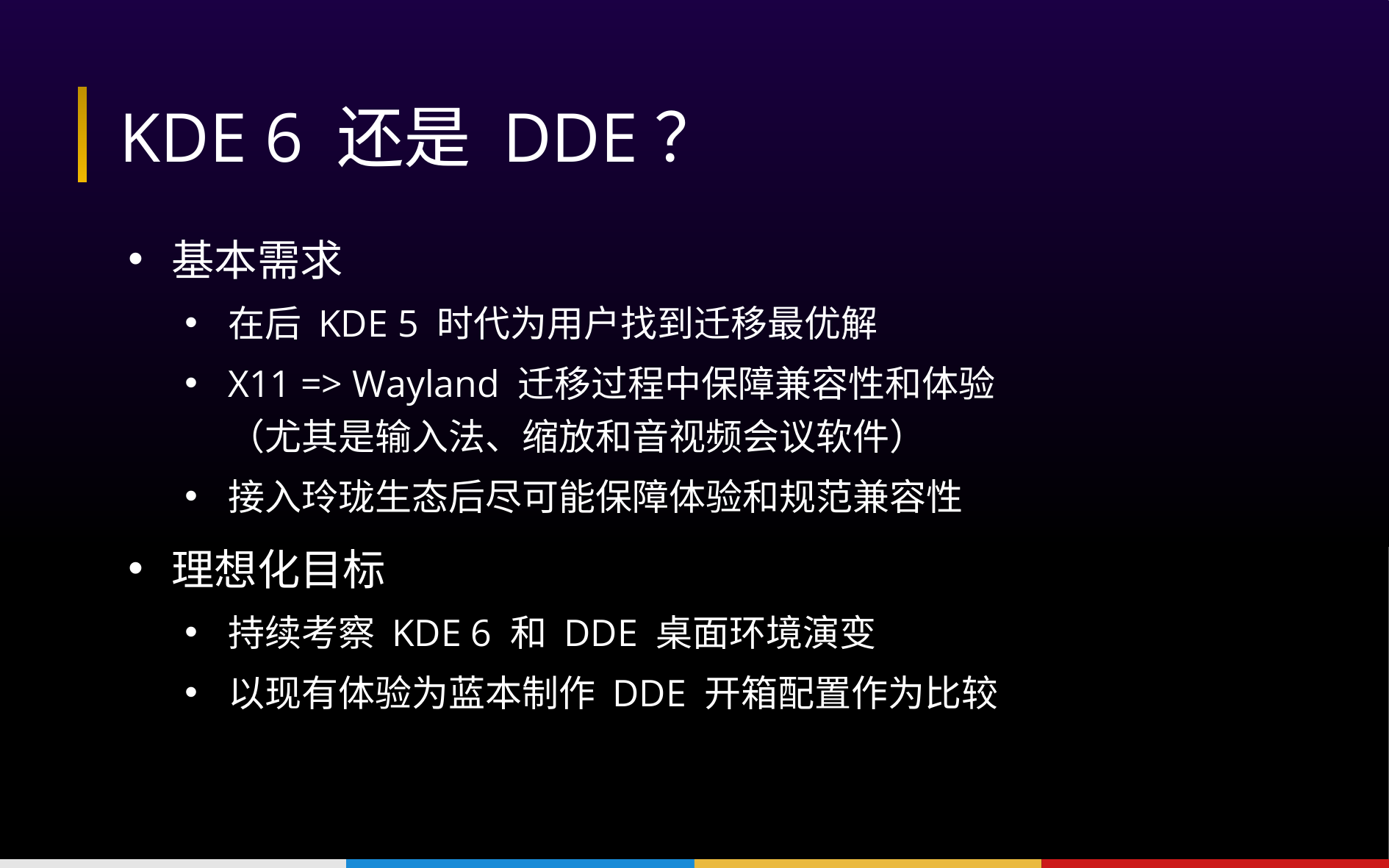

# KDE 6 还是 DDE？
基本需求
在后 KDE 5 时代为用户找到迁移最优解
X11 => Wayland 迁移过程中保障兼容性和体验
（尤其是输入法、缩放和音视频会议软件）
接入玲珑生态后尽可能保障体验和规范兼容性
理想化目标
持续考察 KDE 6 和 DDE 桌面环境演变
以现有体验为蓝本制作 DDE 开箱配置作为比较
29